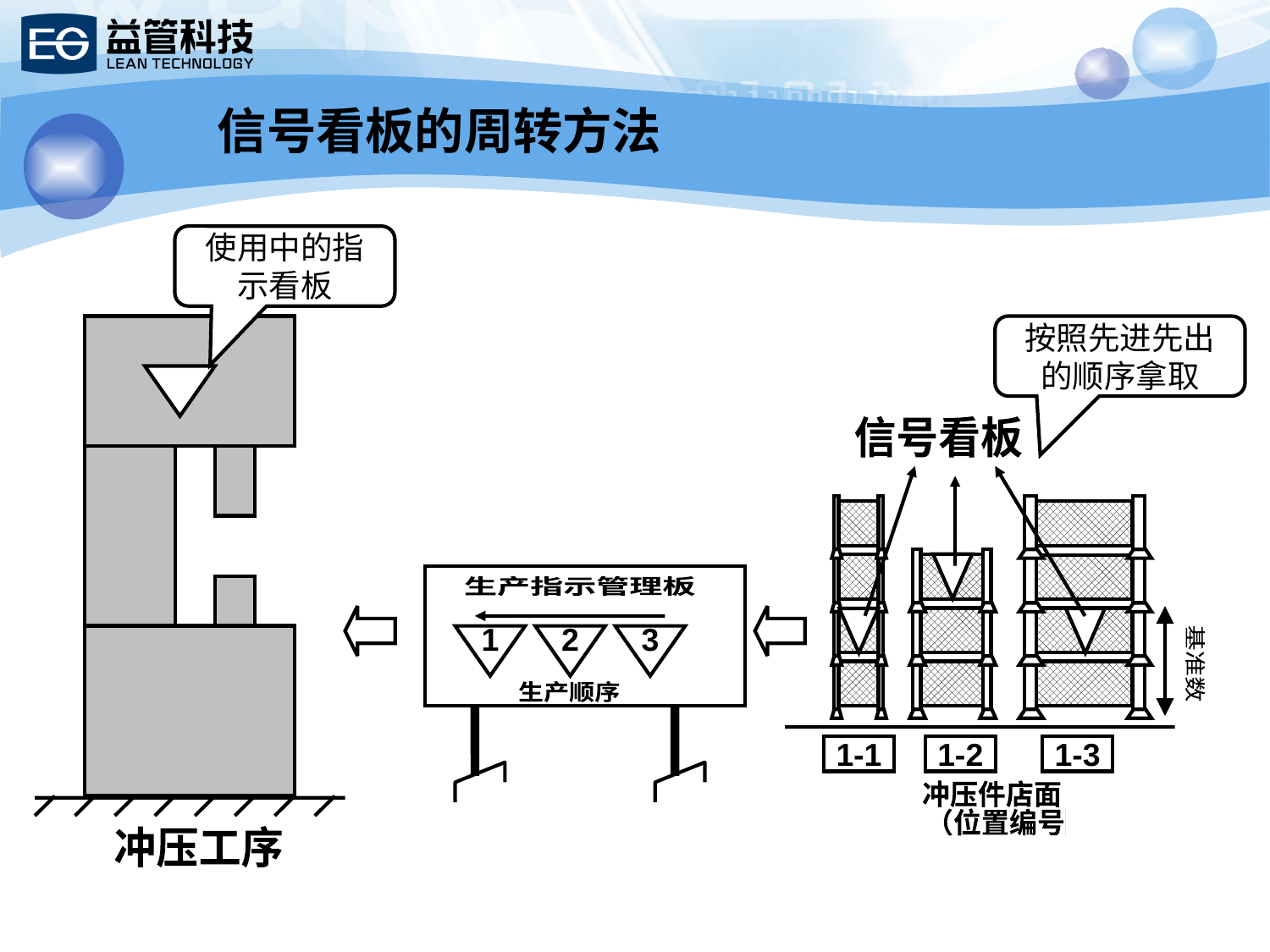

信号看板的周转方法
使用中的指示看板

按照先进先出的顺序拿取

信号看板

生产指示管理板

1
2
3
基准数

生产顺序

1-1
1-2
1-3

冲压件店面
（位置编号）

冲压工序